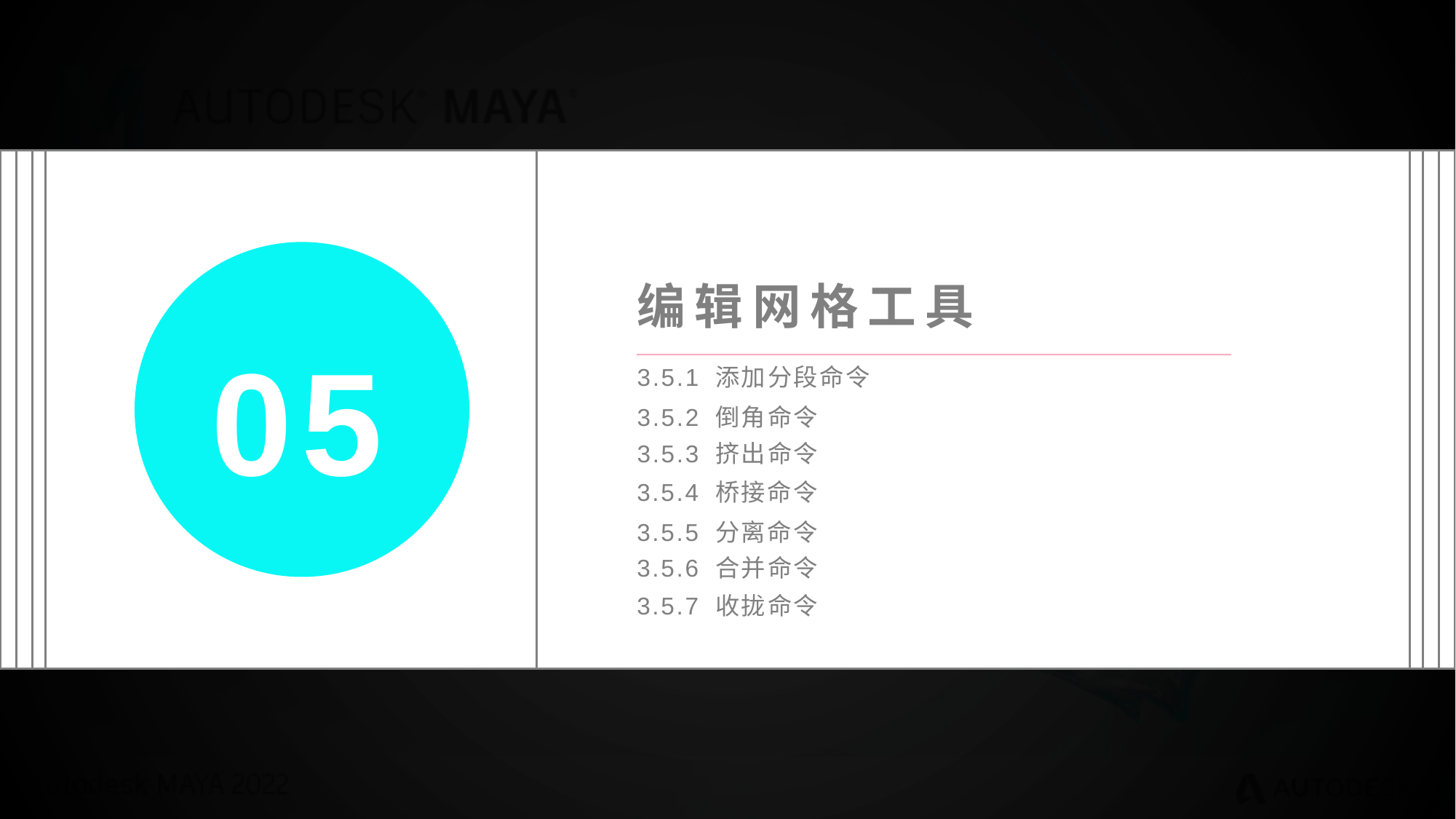

编辑网格工具
05
3.5.1 添加分段命令
3.5.2 倒角命令
3.5.3 挤出命令
3.5.4 桥接命令
3.5.5 分离命令
3.5.6 合并命令
3.5.7 收拢命令